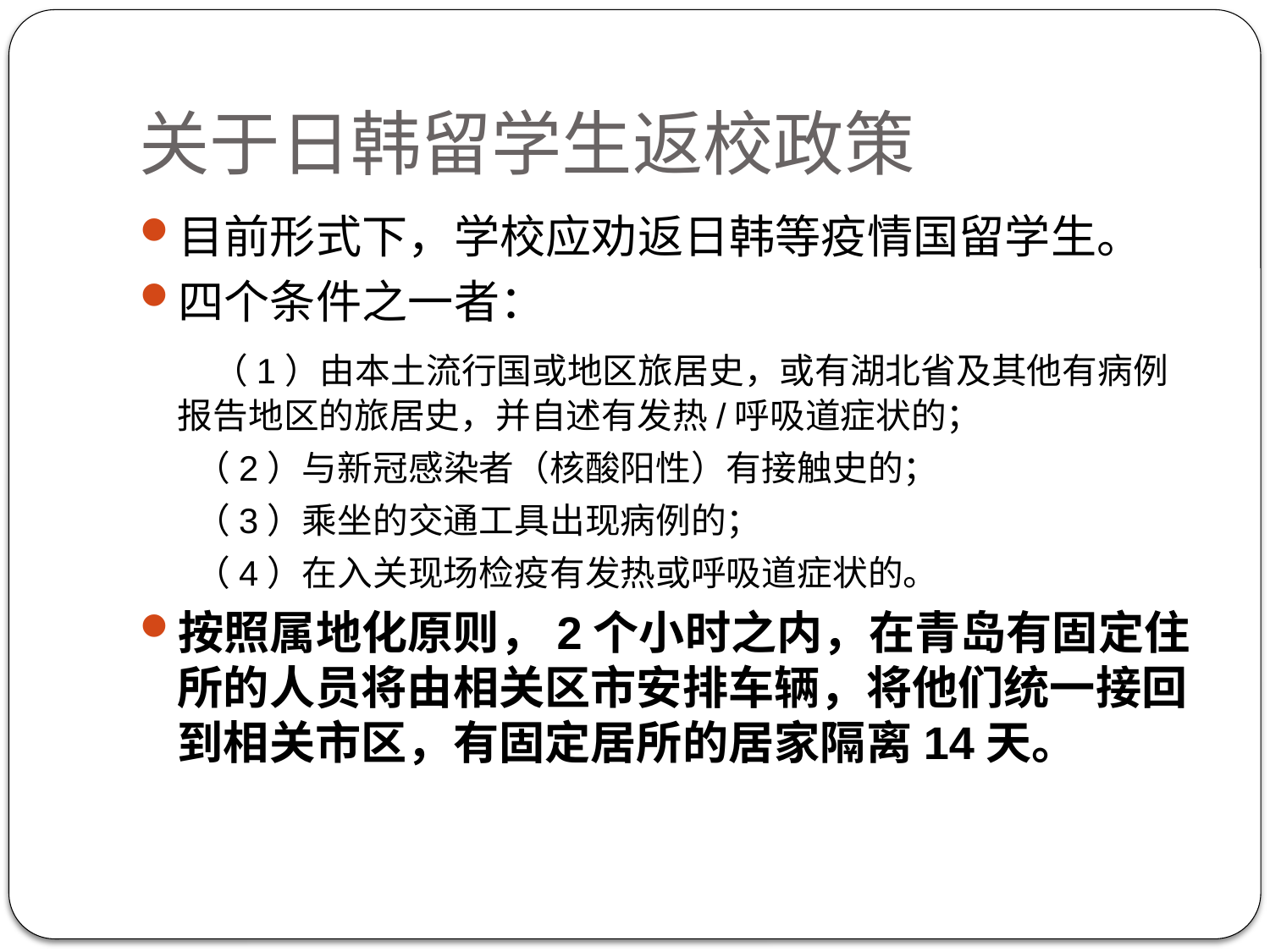

# 关于日韩留学生返校政策
目前形式下，学校应劝返日韩等疫情国留学生。
四个条件之一者：
      （1）由本土流行国或地区旅居史，或有湖北省及其他有病例报告地区的旅居史，并自述有发热/呼吸道症状的；
      （2）与新冠感染者（核酸阳性）有接触史的；
      （3）乘坐的交通工具出现病例的；
      （4）在入关现场检疫有发热或呼吸道症状的。
按照属地化原则，2个小时之内，在青岛有固定住所的人员将由相关区市安排车辆，将他们统一接回到相关市区，有固定居所的居家隔离14天。